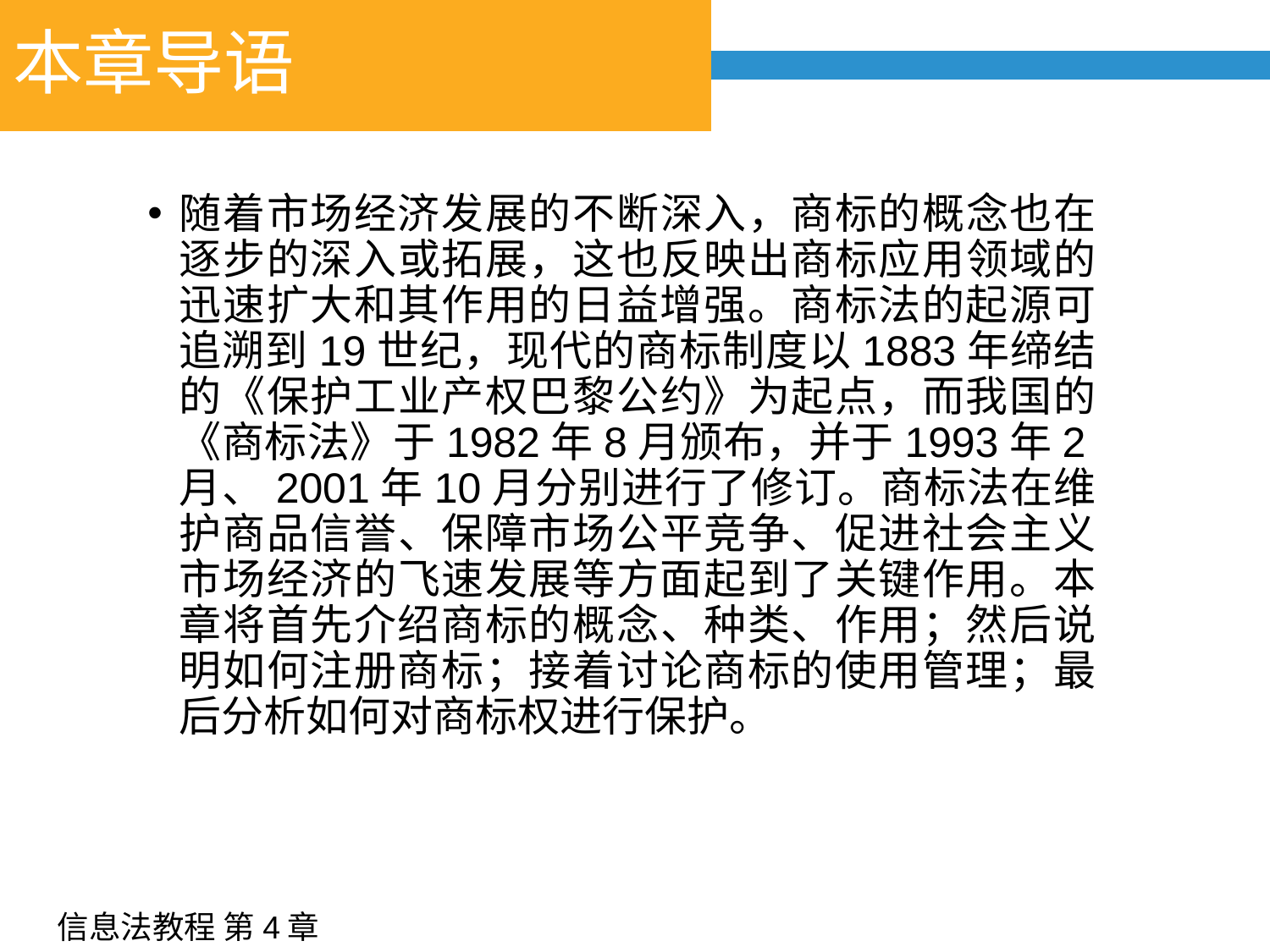

# 本章导语
随着市场经济发展的不断深入，商标的概念也在逐步的深入或拓展，这也反映出商标应用领域的迅速扩大和其作用的日益增强。商标法的起源可追溯到19世纪，现代的商标制度以1883年缔结的《保护工业产权巴黎公约》为起点，而我国的《商标法》于1982年8月颁布，并于1993年2月、2001年10月分别进行了修订。商标法在维护商品信誉、保障市场公平竞争、促进社会主义市场经济的飞速发展等方面起到了关键作用。本章将首先介绍商标的概念、种类、作用；然后说明如何注册商标；接着讨论商标的使用管理；最后分析如何对商标权进行保护。
信息法教程 第4章